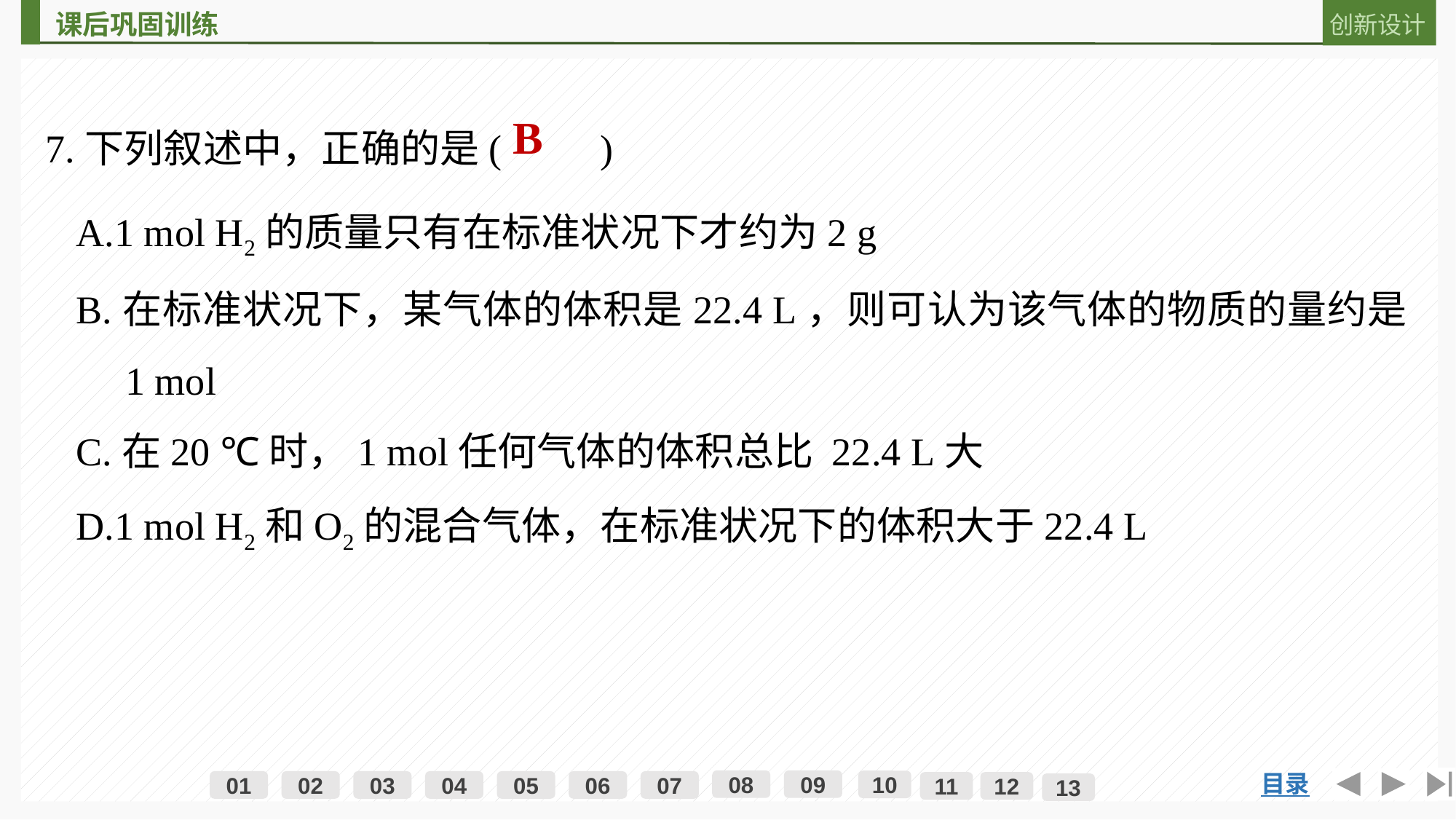

7.下列叙述中，正确的是(　　)
B
A.1 mol H2的质量只有在标准状况下才约为2 g
B.在标准状况下，某气体的体积是22.4 L，则可认为该气体的物质的量约是
　1 mol
C.在20 ℃时，1 mol任何气体的体积总比 22.4 L大
D.1 mol H2和O2的混合气体，在标准状况下的体积大于22.4 L